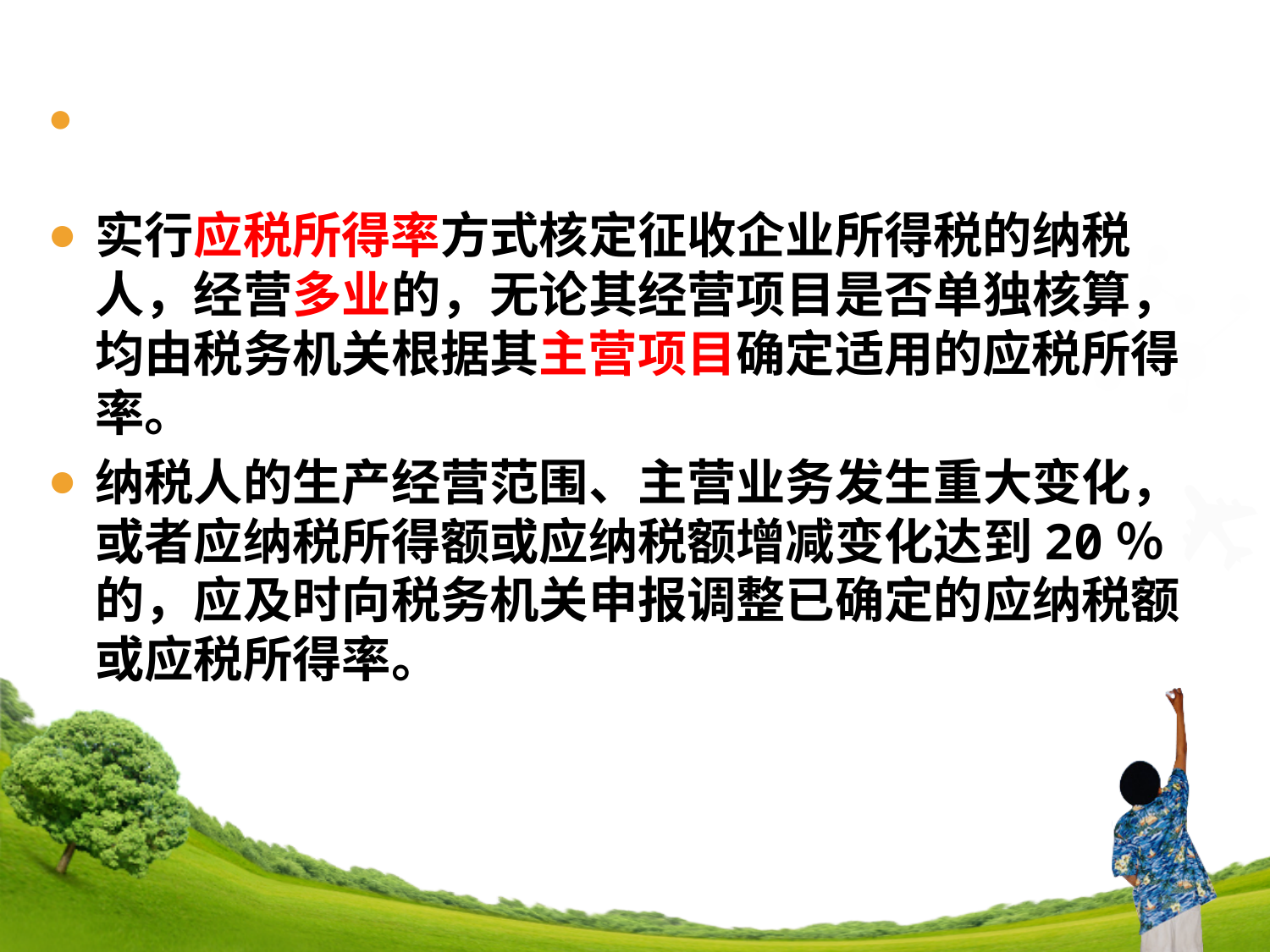

实行应税所得率方式核定征收企业所得税的纳税人，经营多业的，无论其经营项目是否单独核算，均由税务机关根据其主营项目确定适用的应税所得率。
纳税人的生产经营范围、主营业务发生重大变化，或者应纳税所得额或应纳税额增减变化达到20％的，应及时向税务机关申报调整已确定的应纳税额或应税所得率。